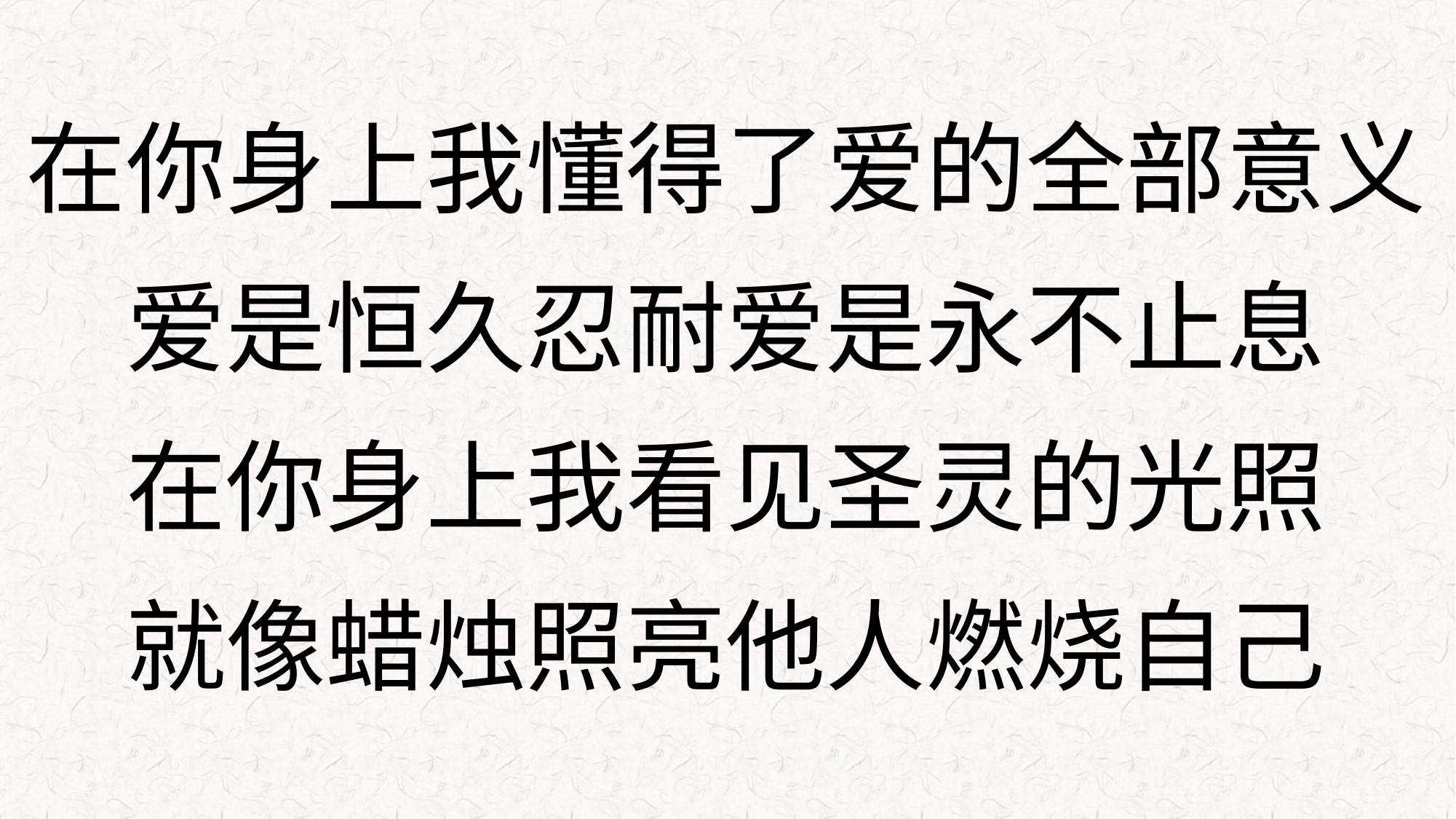

在你身上我懂得了爱的全部意义
爱是恒久忍耐爱是永不止息
在你身上我看见圣灵的光照
就像蜡烛照亮他人燃烧自己